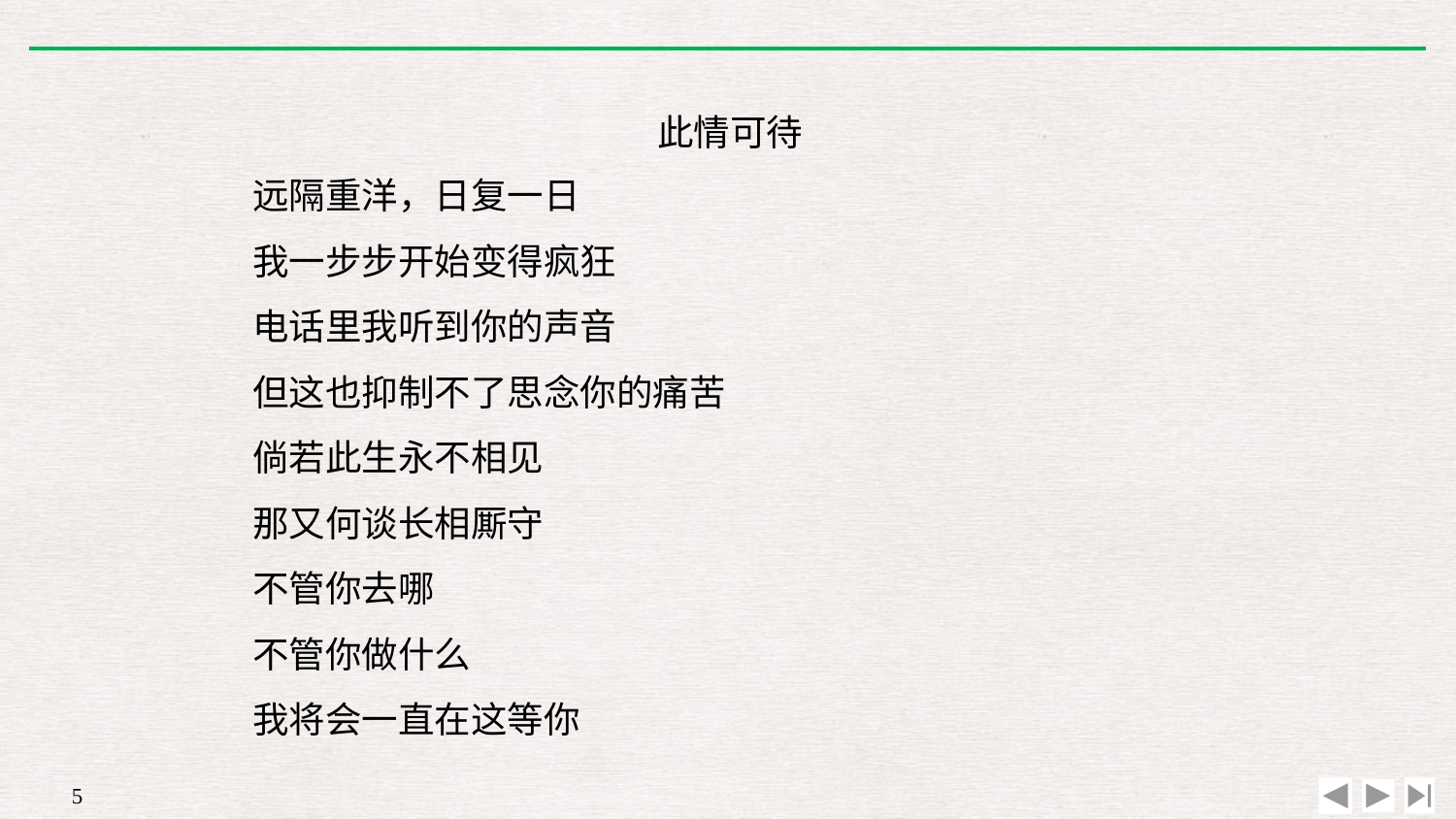

此情可待
远隔重洋，日复一日
我一步步开始变得疯狂
电话里我听到你的声音
但这也抑制不了思念你的痛苦
倘若此生永不相见
那又何谈长相厮守
不管你去哪
不管你做什么
我将会一直在这等你